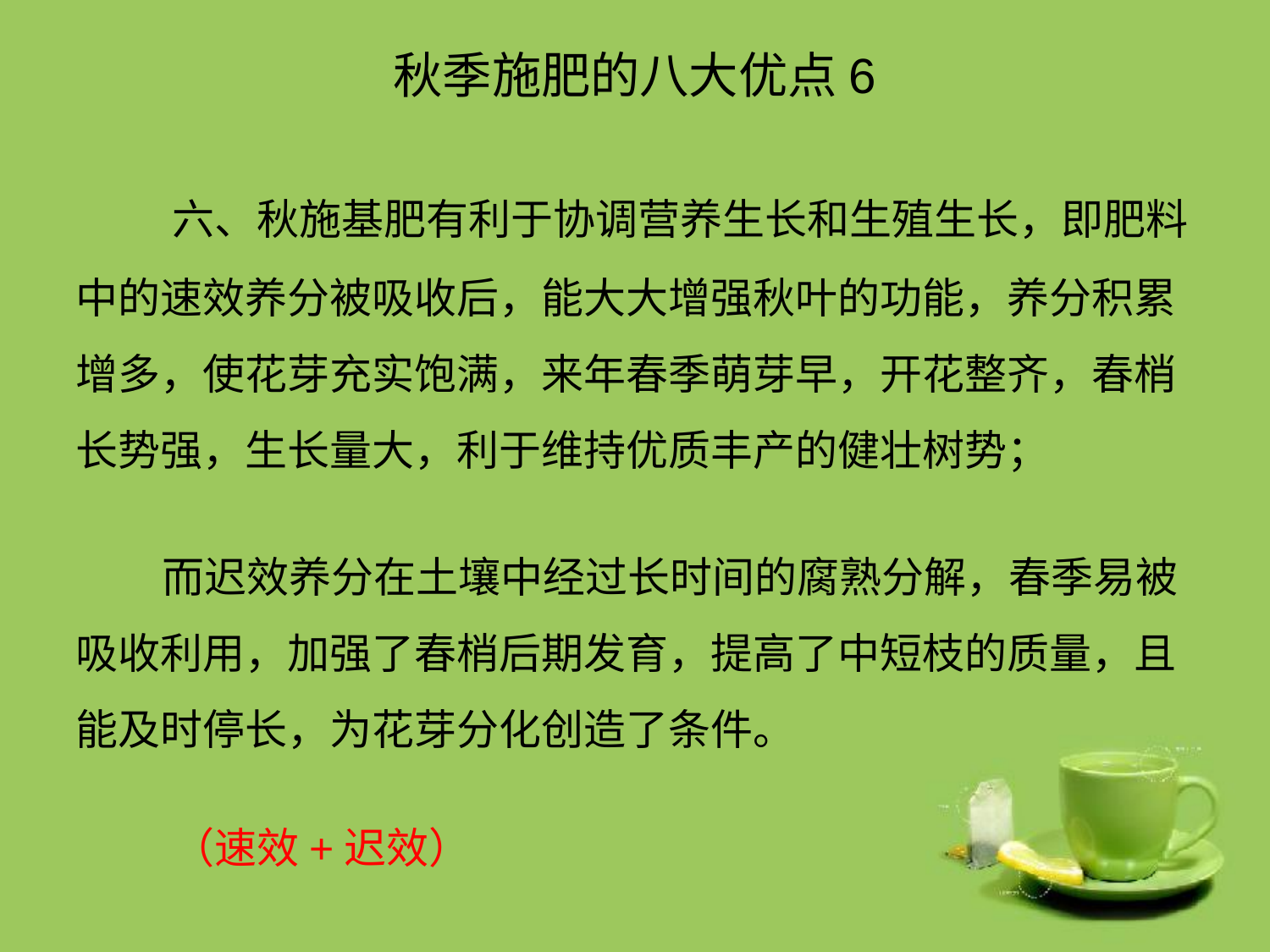

# 秋季施肥的八大优点6
       六、秋施基肥有利于协调营养生长和生殖生长，即肥料中的速效养分被吸收后，能大大增强秋叶的功能，养分积累增多，使花芽充实饱满，来年春季萌芽早，开花整齐，春梢长势强，生长量大，利于维持优质丰产的健壮树势；

        而迟效养分在土壤中经过长时间的腐熟分解，春季易被吸收利用，加强了春梢后期发育，提高了中短枝的质量，且能及时停长，为花芽分化创造了条件。

         （速效+迟效）